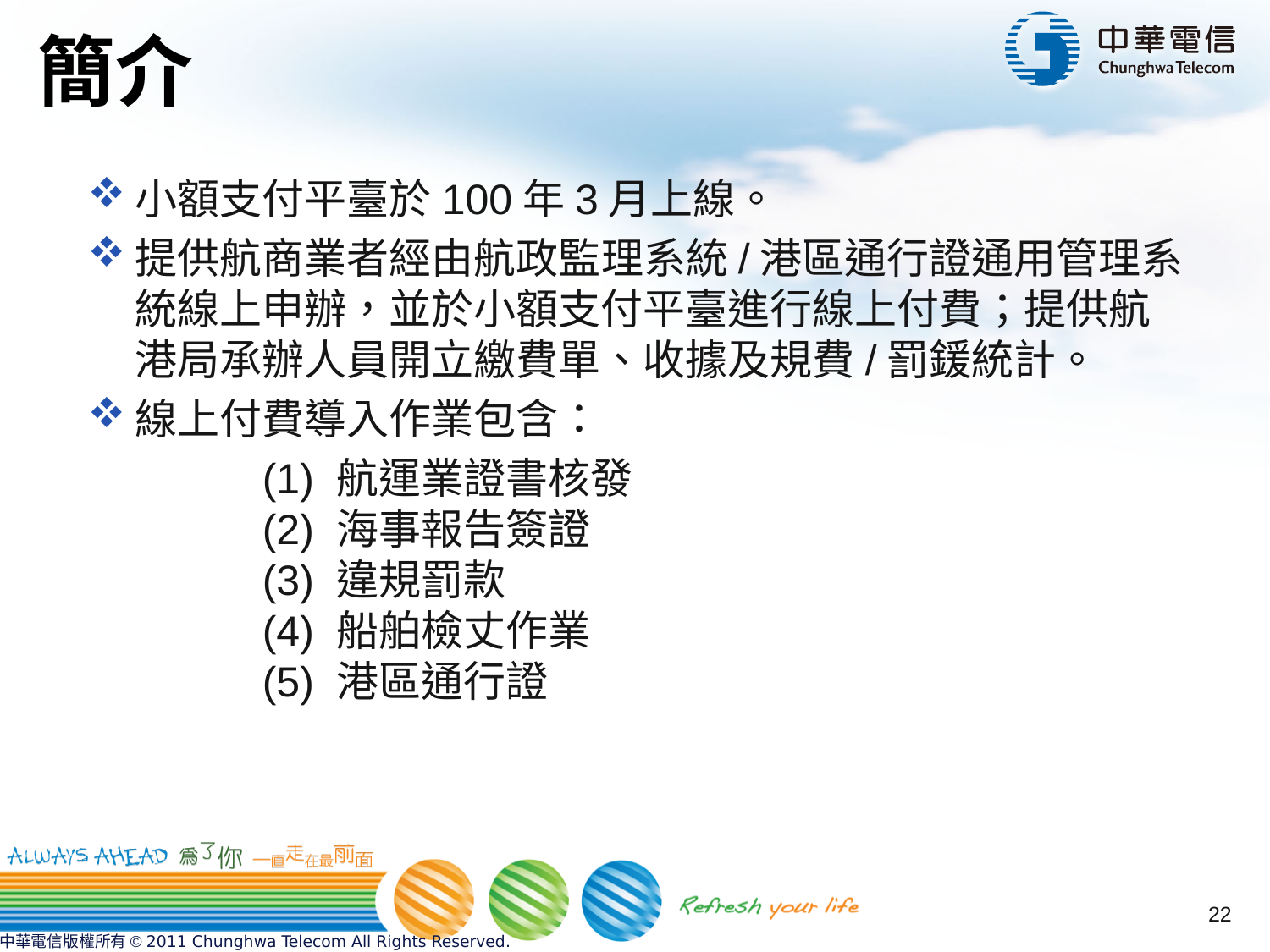

# 簡介
小額支付平臺於100年3月上線。
提供航商業者經由航政監理系統/港區通行證通用管理系統線上申辦，並於小額支付平臺進行線上付費；提供航港局承辦人員開立繳費單、收據及規費/罰鍰統計。
線上付費導入作業包含：
     	(1) 航運業證書核發
　	(2) 海事報告簽證
　	(3) 違規罰款
　	(4) 船舶檢丈作業
　	(5) 港區通行證